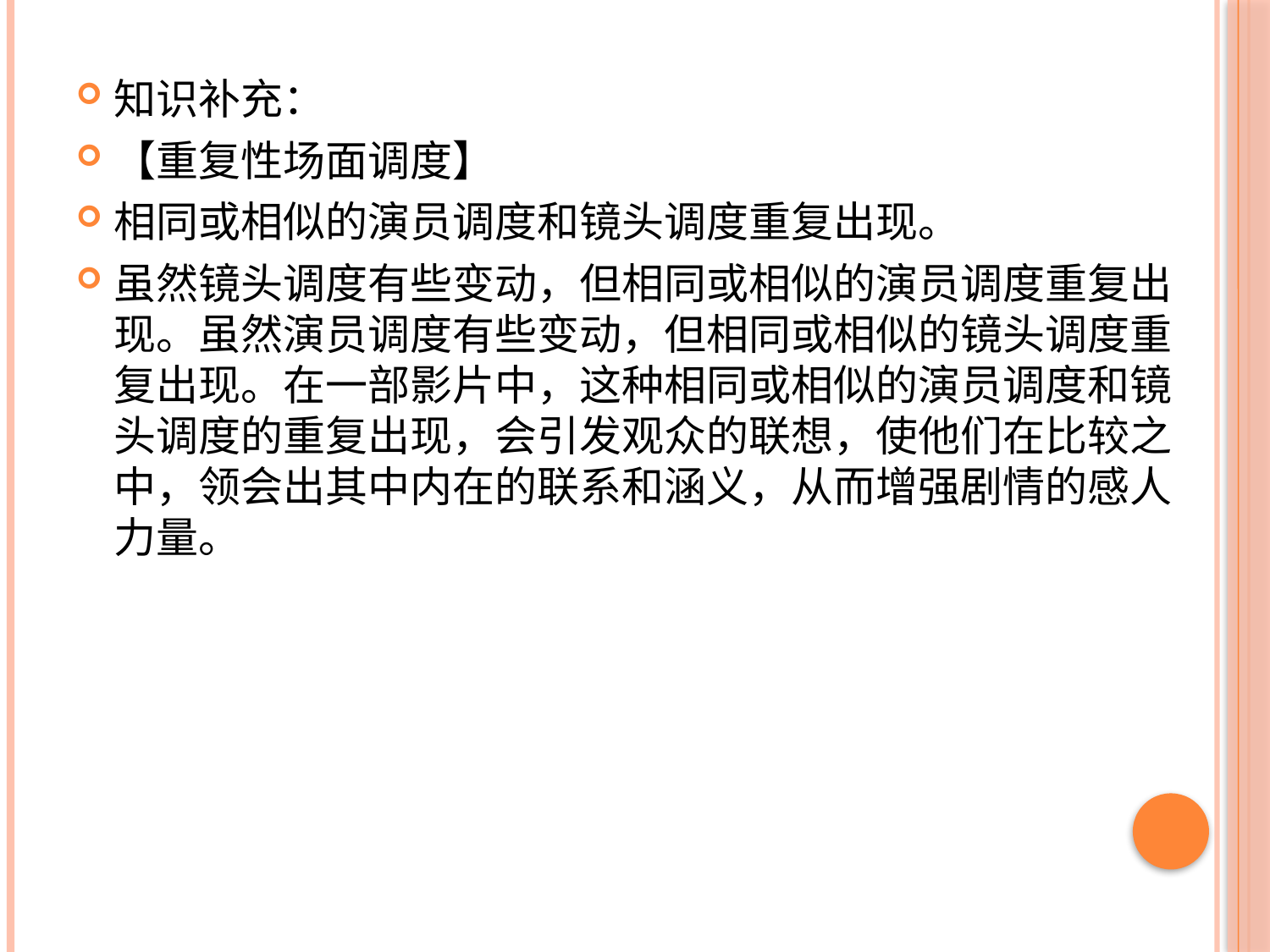

#
知识补充：
【重复性场面调度】
相同或相似的演员调度和镜头调度重复出现。
虽然镜头调度有些变动，但相同或相似的演员调度重复出现。虽然演员调度有些变动，但相同或相似的镜头调度重复出现。在一部影片中，这种相同或相似的演员调度和镜头调度的重复出现，会引发观众的联想，使他们在比较之中，领会出其中内在的联系和涵义，从而增强剧情的感人力量。